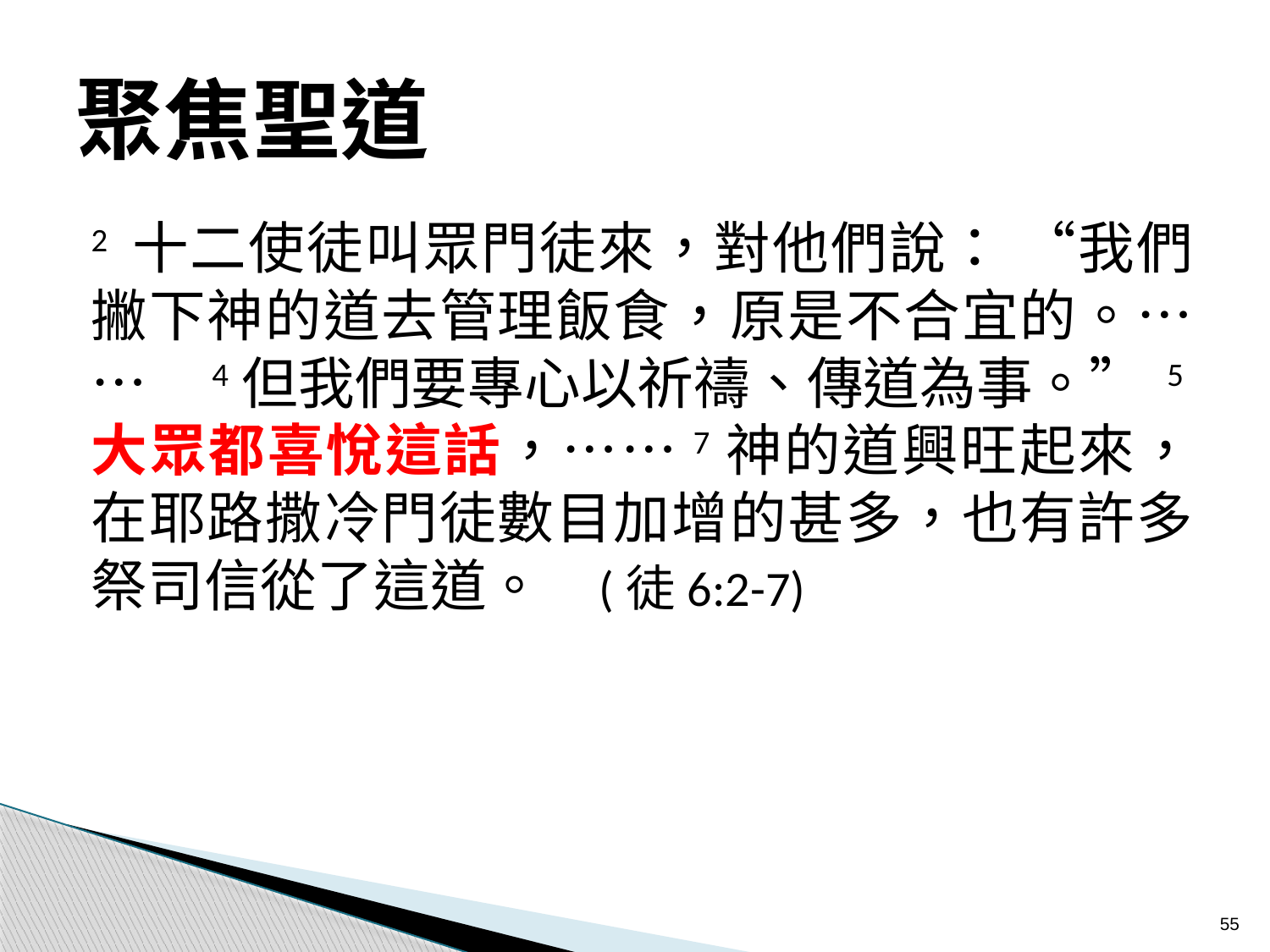

# 聚焦聖道
2 十二使徒叫眾門徒來，對他們說： “我們撇下神的道去管理飯食，原是不合宜的。……    4但我們要專心以祈禱、傳道為事。” 5大眾都喜悅這話，……7神的道興旺起來，在耶路撒冷門徒數目加增的甚多，也有許多祭司信從了這道。 	(徒6:2-7)

55